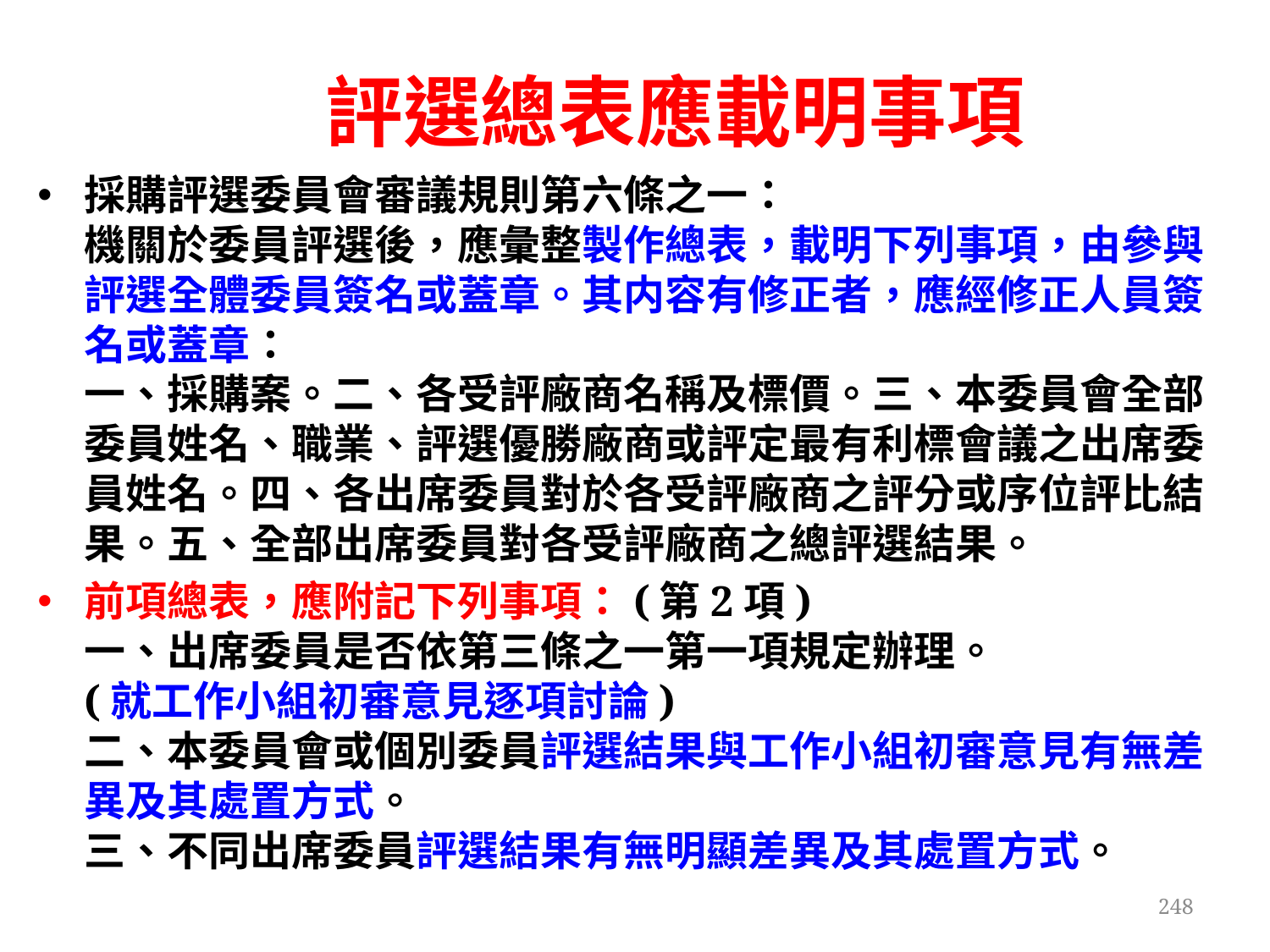

# 評選總表應載明事項
採購評選委員會審議規則第六條之一：
機關於委員評選後，應彙整製作總表，載明下列事項，由參與評選全體委員簽名或蓋章。其内容有修正者，應經修正人員簽名或蓋章：
一、採購案。二、各受評廠商名稱及標價。三、本委員會全部委員姓名、職業、評選優勝廠商或評定最有利標會議之出席委員姓名。四、各出席委員對於各受評廠商之評分或序位評比結果。五、全部出席委員對各受評廠商之總評選結果。
前項總表，應附記下列事項：(第2項)
一、出席委員是否依第三條之一第一項規定辦理。
(就工作小組初審意見逐項討論)
二、本委員會或個別委員評選結果與工作小組初審意見有無差異及其處置方式。
三、不同出席委員評選結果有無明顯差異及其處置方式。
248